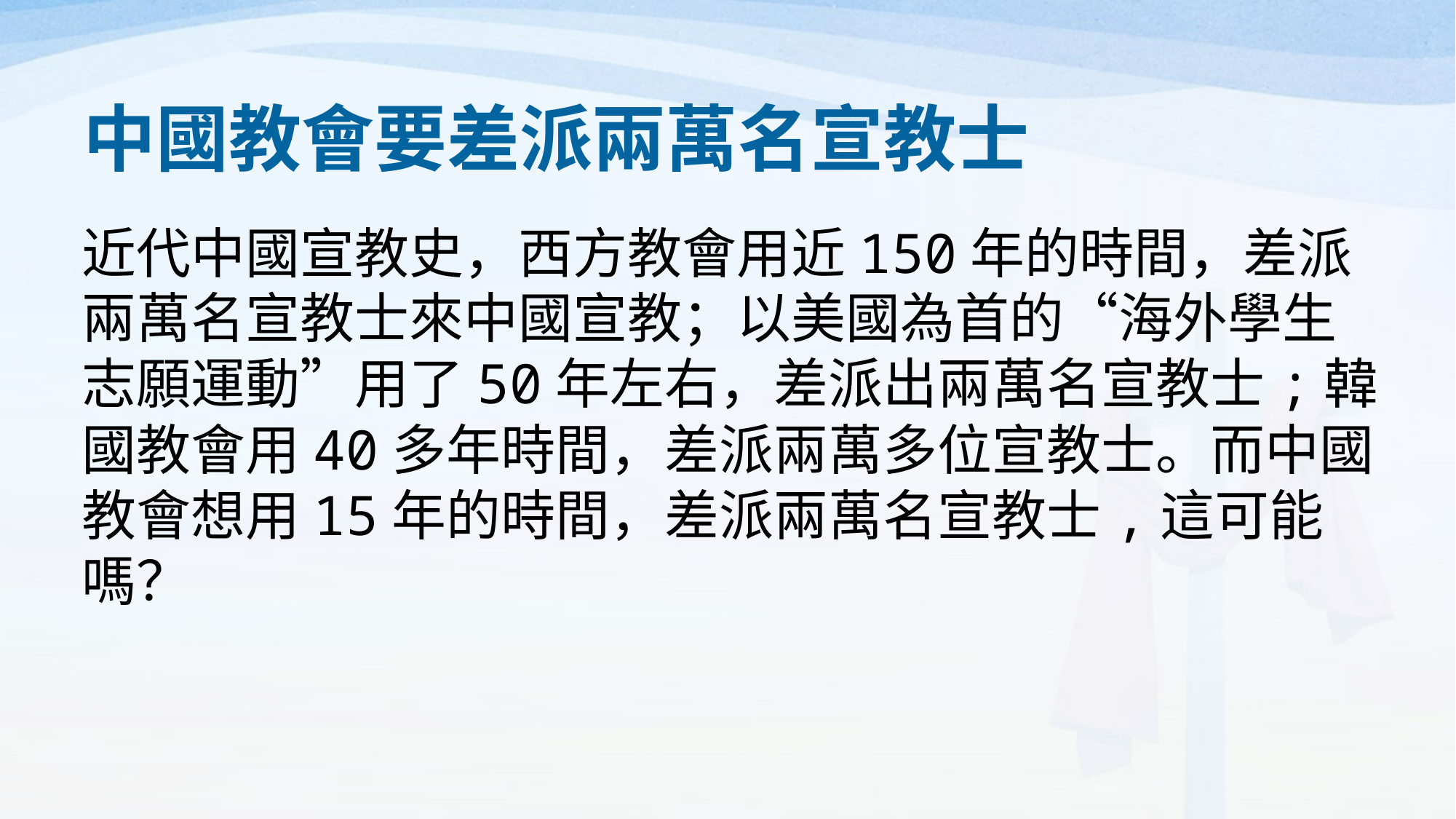

# 中國教會要差派兩萬名宣教士
近代中國宣教史，西方教會用近150年的時間，差派兩萬名宣教士來中國宣教；以美國為首的“海外學生志願運動”用了50年左右，差派出兩萬名宣教士;韓國教會用40多年時間，差派兩萬多位宣教士。而中國教會想用15年的時間，差派兩萬名宣教士,這可能嗎？